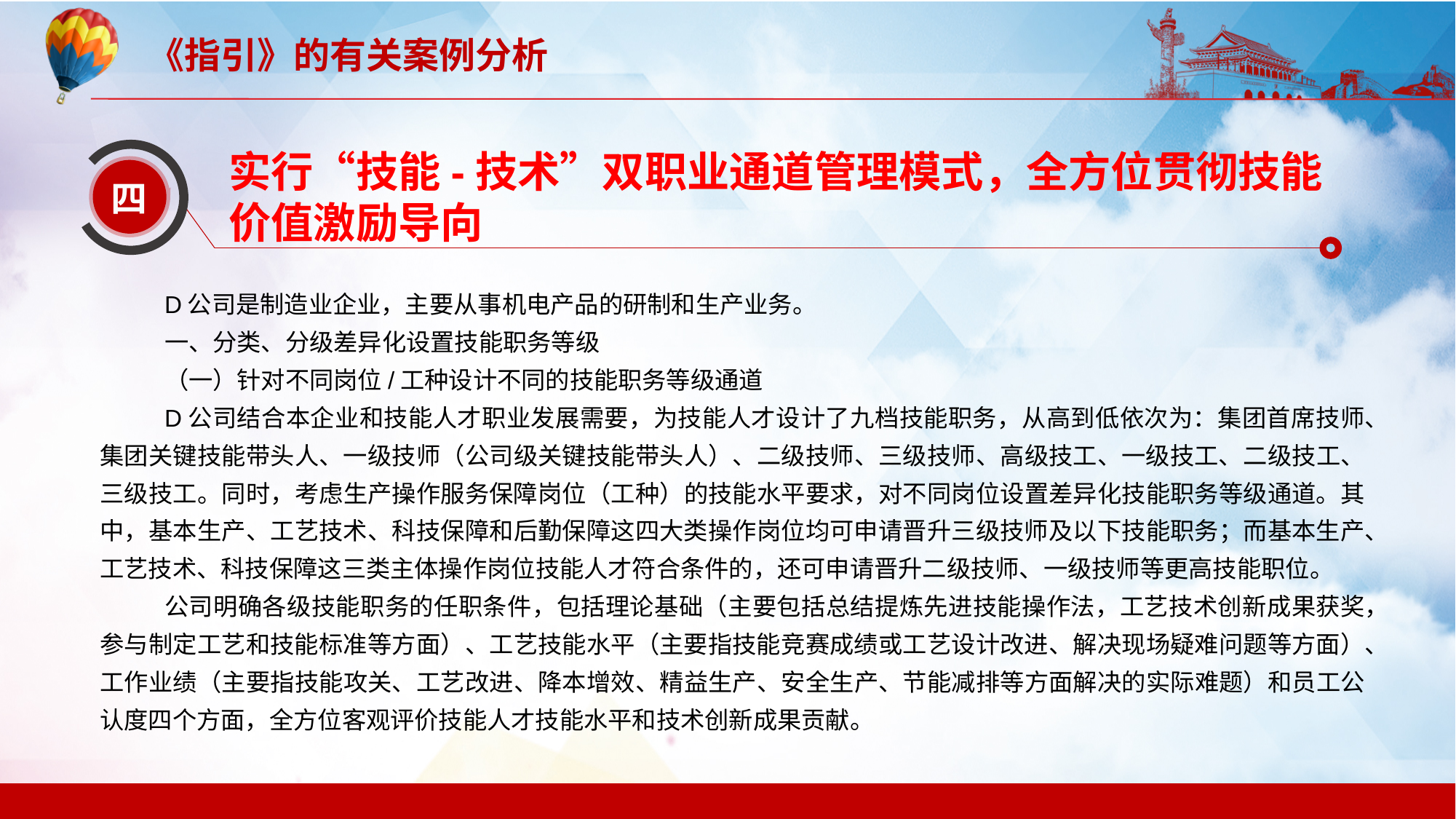

实行“技能-技术”双职业通道管理模式，全方位贯彻技能价值激励导向

四

D公司是制造业企业，主要从事机电产品的研制和生产业务。
一、分类、分级差异化设置技能职务等级
（一）针对不同岗位/工种设计不同的技能职务等级通道
D公司结合本企业和技能人才职业发展需要，为技能人才设计了九档技能职务，从高到低依次为：集团首席技师、集团关键技能带头人、一级技师（公司级关键技能带头人）、二级技师、三级技师、高级技工、一级技工、二级技工、三级技工。同时，考虑生产操作服务保障岗位（工种）的技能水平要求，对不同岗位设置差异化技能职务等级通道。其中，基本生产、工艺技术、科技保障和后勤保障这四大类操作岗位均可申请晋升三级技师及以下技能职务；而基本生产、工艺技术、科技保障这三类主体操作岗位技能人才符合条件的，还可申请晋升二级技师、一级技师等更高技能职位。
公司明确各级技能职务的任职条件，包括理论基础（主要包括总结提炼先进技能操作法，工艺技术创新成果获奖，参与制定工艺和技能标准等方面）、工艺技能水平（主要指技能竞赛成绩或工艺设计改进、解决现场疑难问题等方面）、工作业绩（主要指技能攻关、工艺改进、降本增效、精益生产、安全生产、节能减排等方面解决的实际难题）和员工公认度四个方面，全方位客观评价技能人才技能水平和技术创新成果贡献。